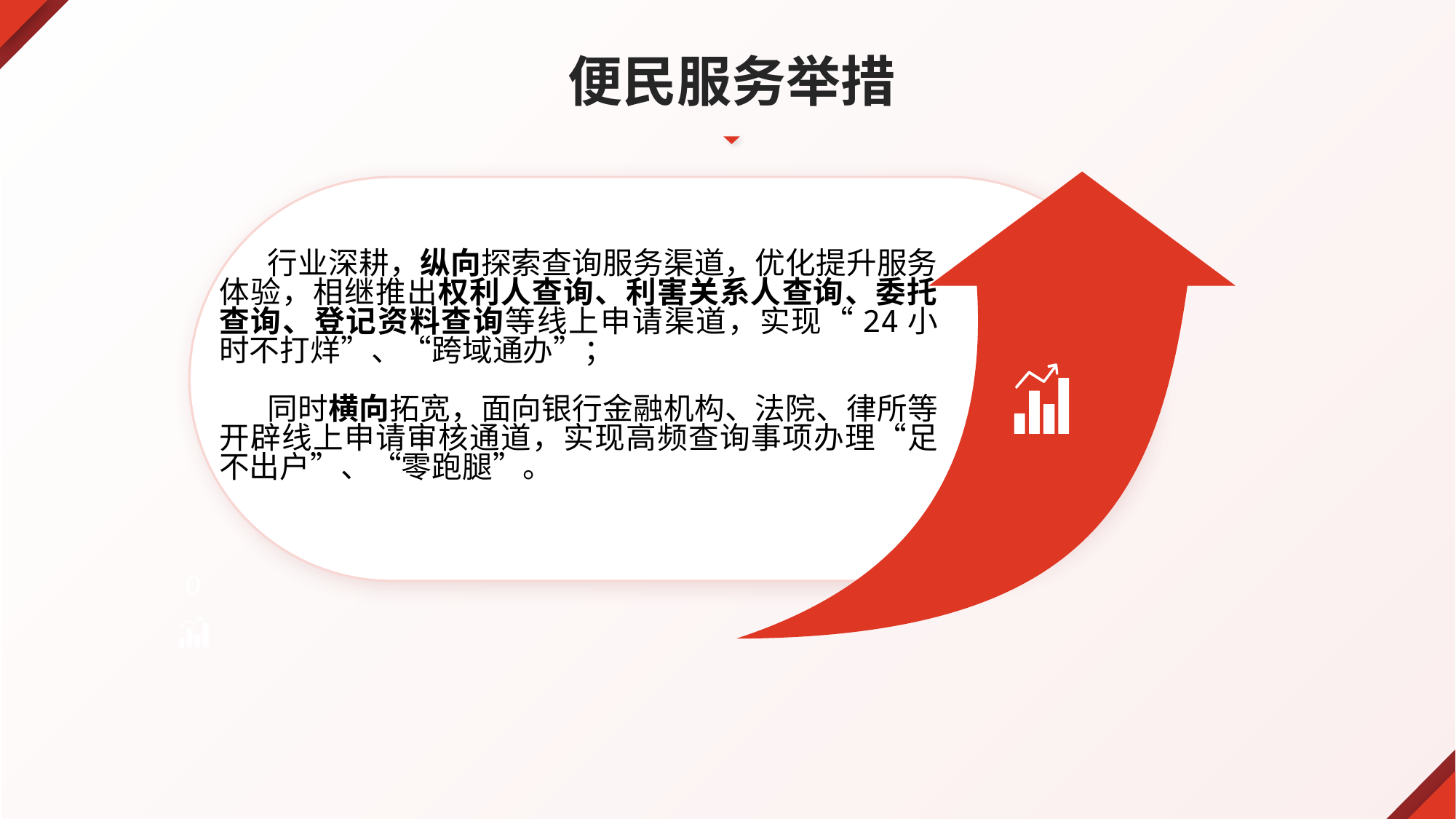

便民服务举措

行业深耕，纵向探索查询服务渠道，优化提升服务体验，相继推出权利人查询、利害关系人查询、委托查询、登记资料查询等线上申请渠道，实现“24小时不打烊”、“跨域通办”；

同时横向拓宽，面向银行金融机构、法院、律所等开辟线上申请审核通道，实现高频查询事项办理“足不出户”、“零跑腿”。

0